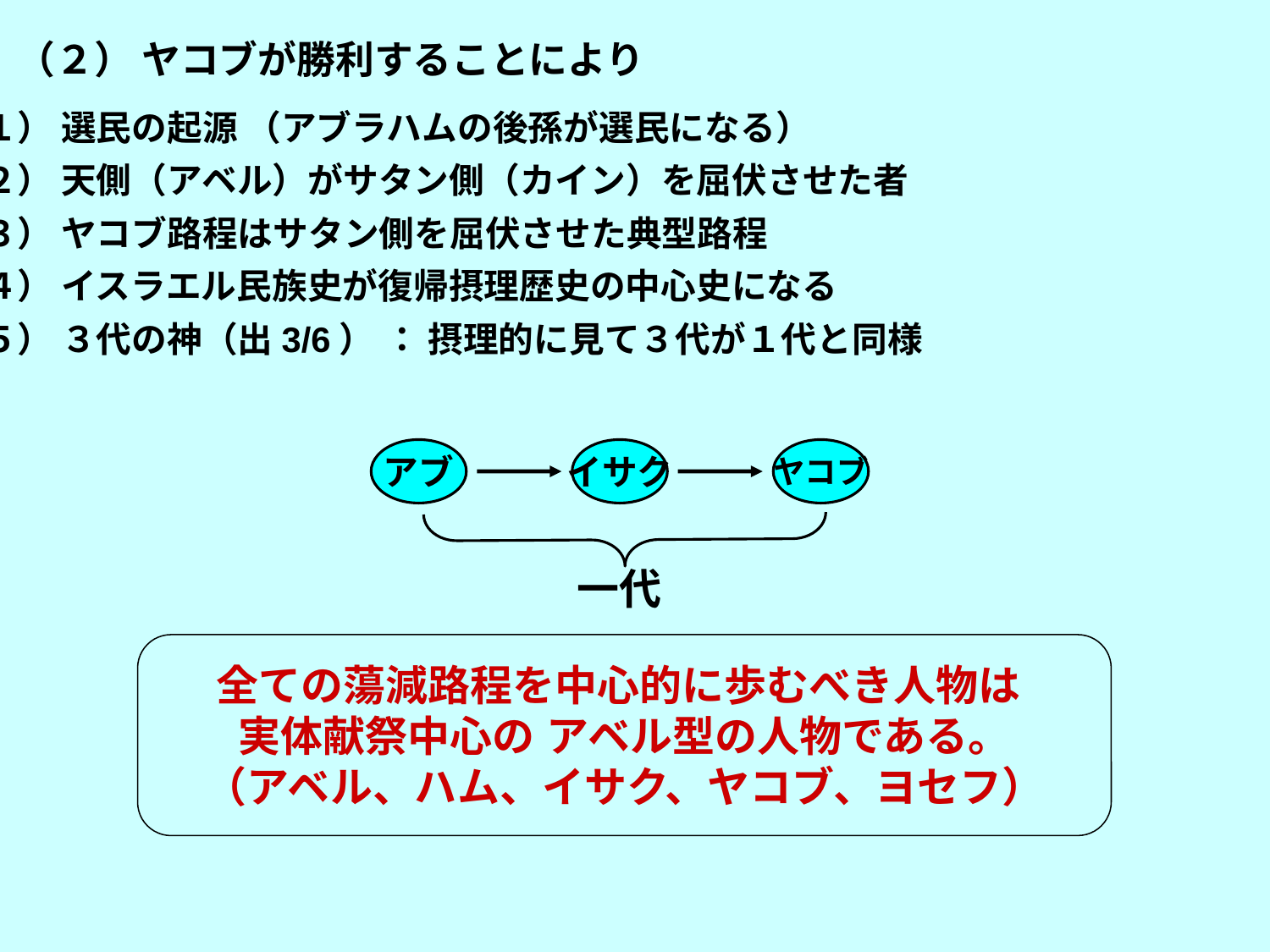

（２） ヤコブが勝利することにより
１） 選民の起源 （アブラハムの後孫が選民になる）
２） 天側（アベル）がサタン側（カイン）を屈伏させた者
３） ヤコブ路程はサタン側を屈伏させた典型路程
４） イスラエル民族史が復帰摂理歴史の中心史になる
５） ３代の神（出3/6） ： 摂理的に見て３代が１代と同様

アブ
イサク
ヤコブ

一代
全ての蕩減路程を中心的に歩むべき人物は
実体献祭中心の アベル型の人物である。
（アベル、ハム、イサク、ヤコブ、ヨセフ）